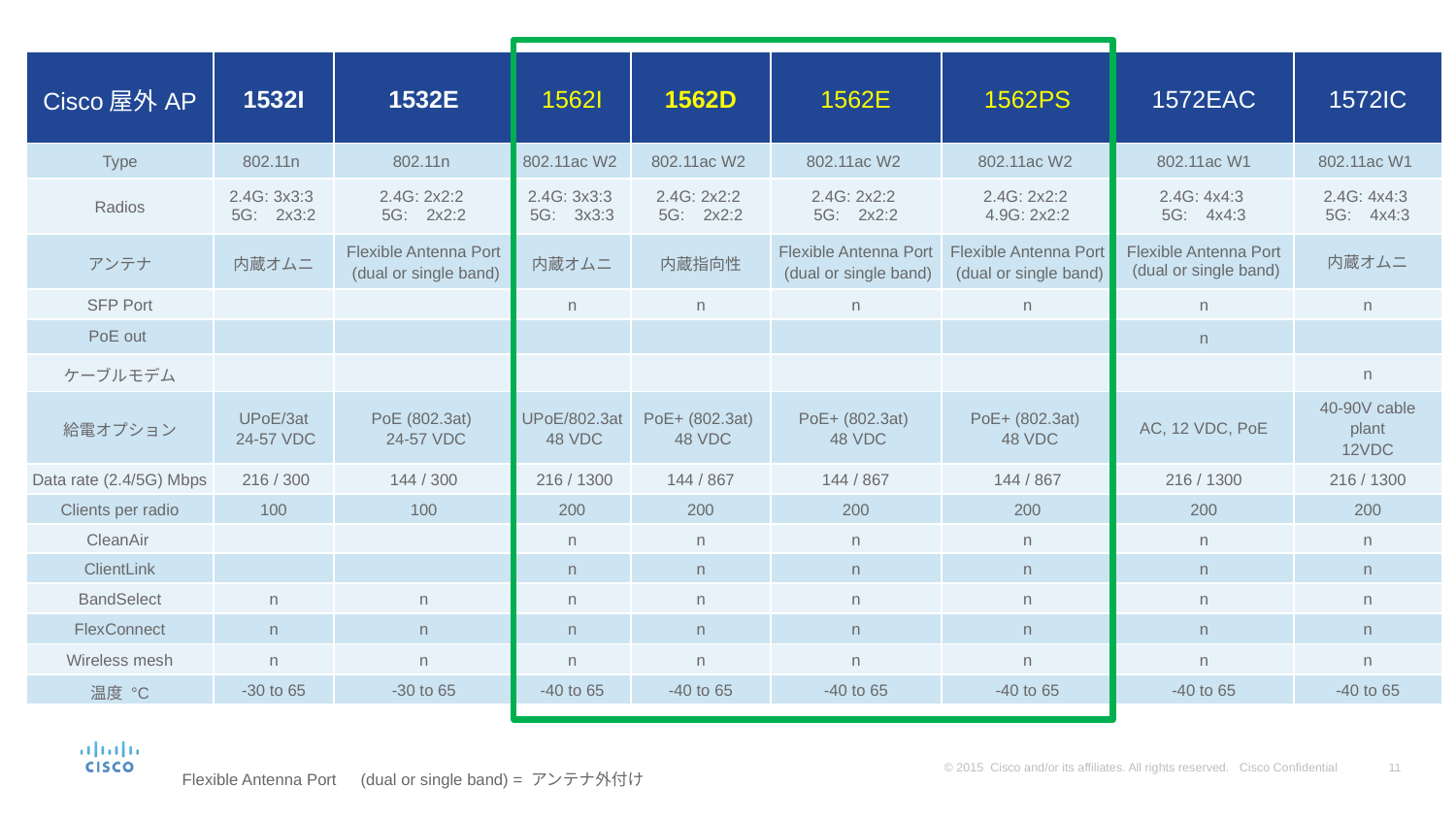

| Cisco屋外AP | 1532I | 1532E | 1562I | 1562D | 1562E | 1562PS | 1572EAC | 1572IC |
| --- | --- | --- | --- | --- | --- | --- | --- | --- |
| Type | 802.11n | 802.11n | 802.11ac W2 | 802.11ac W2 | 802.11ac W2 | 802.11ac W2 | 802.11ac W1 | 802.11ac W1 |
| Radios | 2.4G: 3x3:3 5G: 2x3:2 | 2.4G: 2x2:2 5G: 2x2:2 | 2.4G: 3x3:3 5G: 3x3:3 | 2.4G: 2x2:2 5G: 2x2:2 | 2.4G: 2x2:2 5G: 2x2:2 | 2.4G: 2x2:2 4.9G: 2x2:2 | 2.4G: 4x4:3 5G: 4x4:3 | 2.4G: 4x4:3 5G: 4x4:3 |
| アンテナ | 内蔵オムニ | Flexible Antenna Port (dual or single band) | 内蔵オムニ | 内蔵指向性 | Flexible Antenna Port (dual or single band) | Flexible Antenna Port (dual or single band) | Flexible Antenna Port (dual or single band) | 内蔵オムニ |
| SFP Port |  |  | n | n | n | n | n | n |
| PoE out |  |  |  |  |  |  | n |  |
| ケーブルモデム |  |  |  |  |  |  |  | n |
| 給電オプション | UPoE/3at 24-57 VDC | PoE (802.3at) 24-57 VDC | UPoE/802.3at 48 VDC | PoE+ (802.3at) 48 VDC | PoE+ (802.3at) 48 VDC | PoE+ (802.3at) 48 VDC | AC, 12 VDC, PoE | 40-90V cable plant 12VDC |
| Data rate (2.4/5G) Mbps | 216 / 300 | 144 / 300 | 216 / 1300 | 144 / 867 | 144 / 867 | 144 / 867 | 216 / 1300 | 216 / 1300 |
| Clients per radio | 100 | 100 | 200 | 200 | 200 | 200 | 200 | 200 |
| CleanAir |  |  | n | n | n | n | n | n |
| ClientLink |  |  | n | n | n | n | n | n |
| BandSelect | n | n | n | n | n | n | n | n |
| FlexConnect | n | n | n | n | n | n | n | n |
| Wireless mesh | n | n | n | n | n | n | n | n |
| 温度 °C | -30 to 65 | -30 to 65 | -40 to 65 | -40 to 65 | -40 to 65 | -40 to 65 | -40 to 65 | -40 to 65 |
Flexible Antenna Port　(dual or single band) = アンテナ外付け